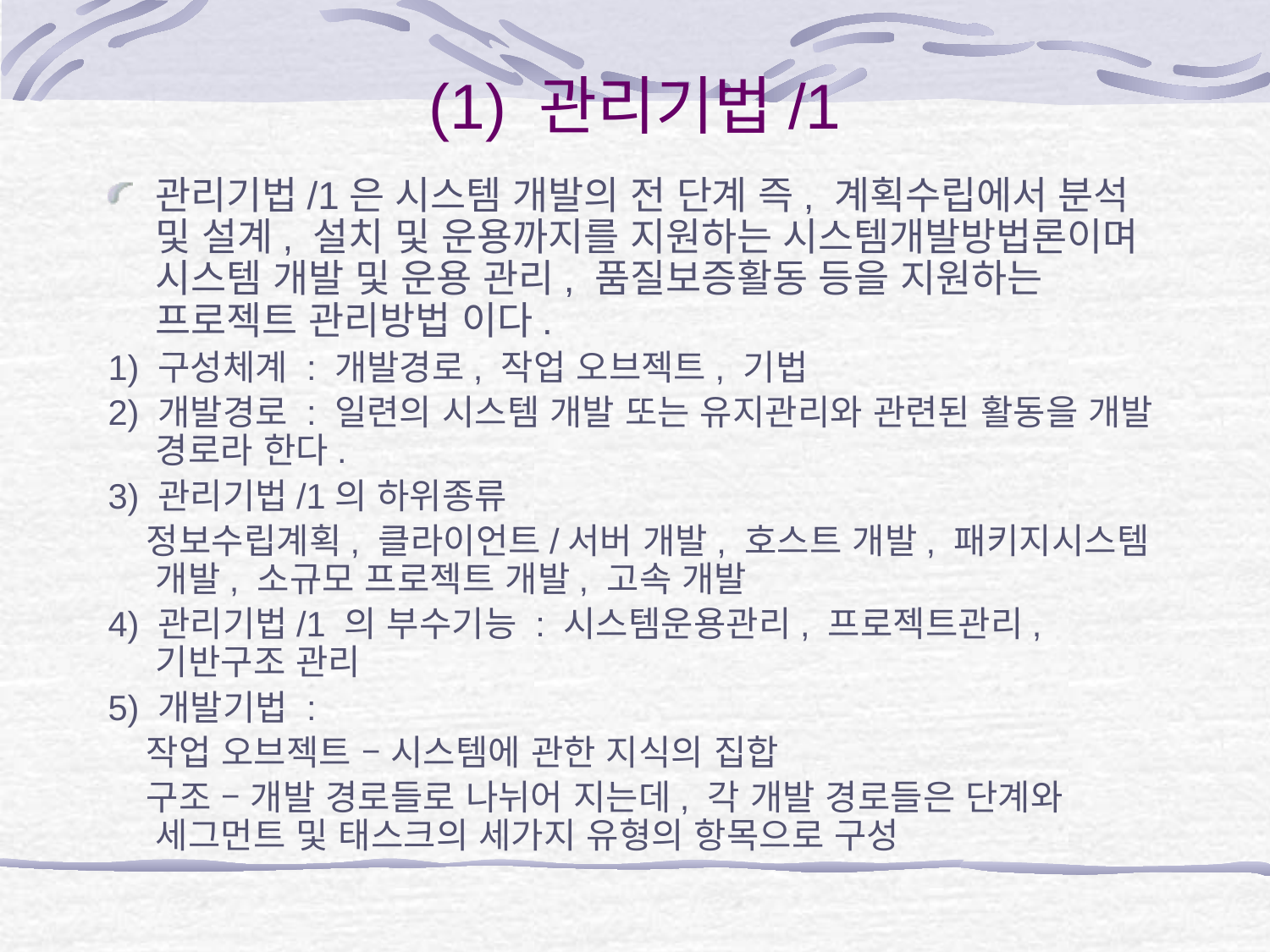

# (1) 관리기법/1
관리기법/1은 시스템 개발의 전 단계 즉, 계획수립에서 분석 및 설계, 설치 및 운용까지를 지원하는 시스템개발방법론이며 시스템 개발 및 운용 관리, 품질보증활동 등을 지원하는 프로젝트 관리방법 이다.
1) 구성체계 : 개발경로, 작업 오브젝트, 기법
2) 개발경로 : 일련의 시스템 개발 또는 유지관리와 관련된 활동을 개발 경로라 한다.
3) 관리기법/1의 하위종류
   정보수립계획, 클라이언트/서버 개발, 호스트 개발, 패키지시스템 개발, 소규모 프로젝트 개발, 고속 개발
4) 관리기법/1 의 부수기능 : 시스템운용관리, 프로젝트관리, 기반구조 관리
5) 개발기법 :
   작업 오브젝트 – 시스템에 관한 지식의 집합
   구조 – 개발 경로들로 나뉘어 지는데, 각 개발 경로들은 단계와 세그먼트 및 태스크의 세가지 유형의 항목으로 구성